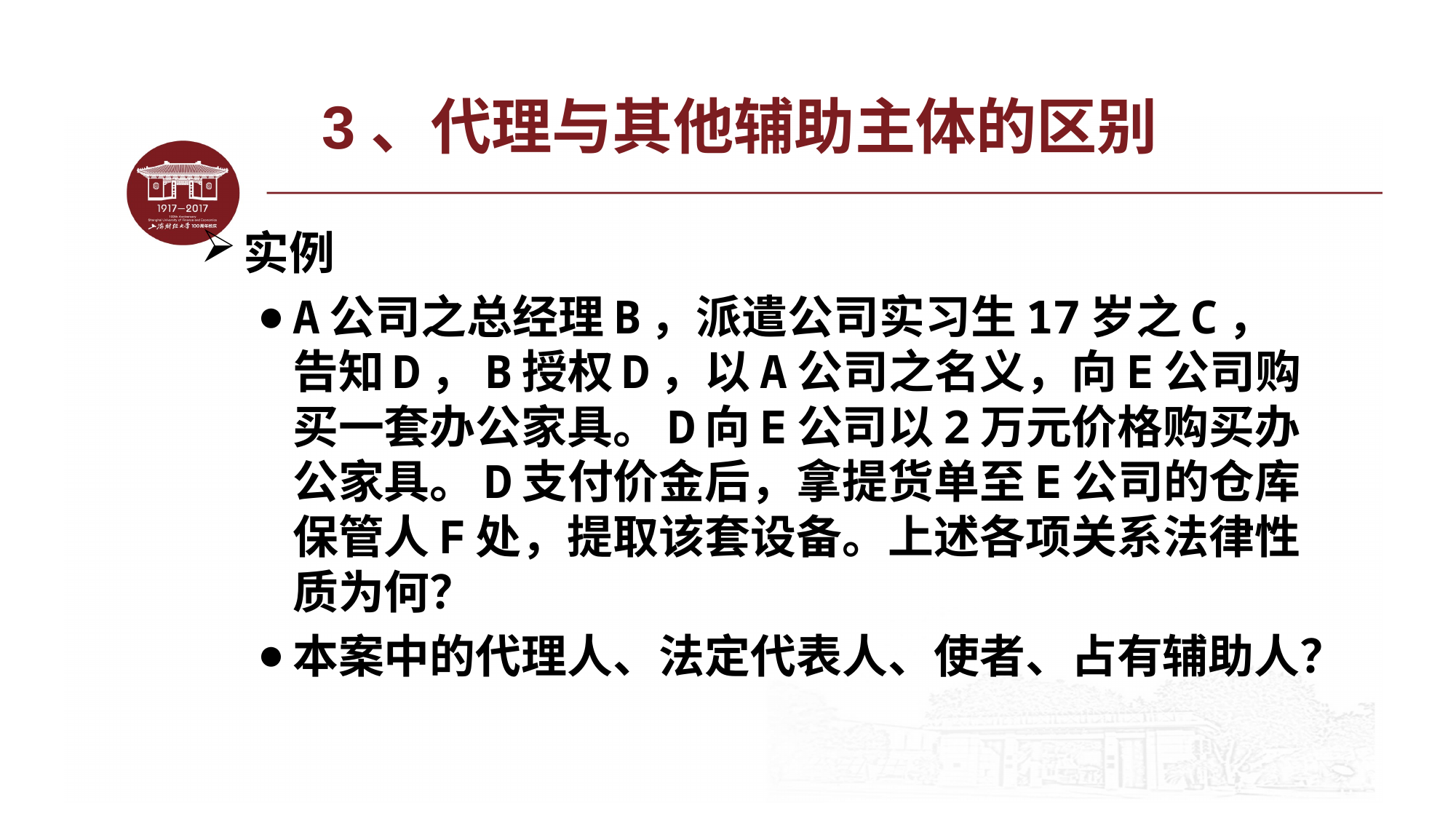

# 3、代理与其他辅助主体的区别
实例
A公司之总经理B，派遣公司实习生17岁之C，告知D，B授权D，以A公司之名义，向E公司购买一套办公家具。D向E公司以2万元价格购买办公家具。D支付价金后，拿提货单至E公司的仓库保管人F处，提取该套设备。上述各项关系法律性质为何？
本案中的代理人、法定代表人、使者、占有辅助人？